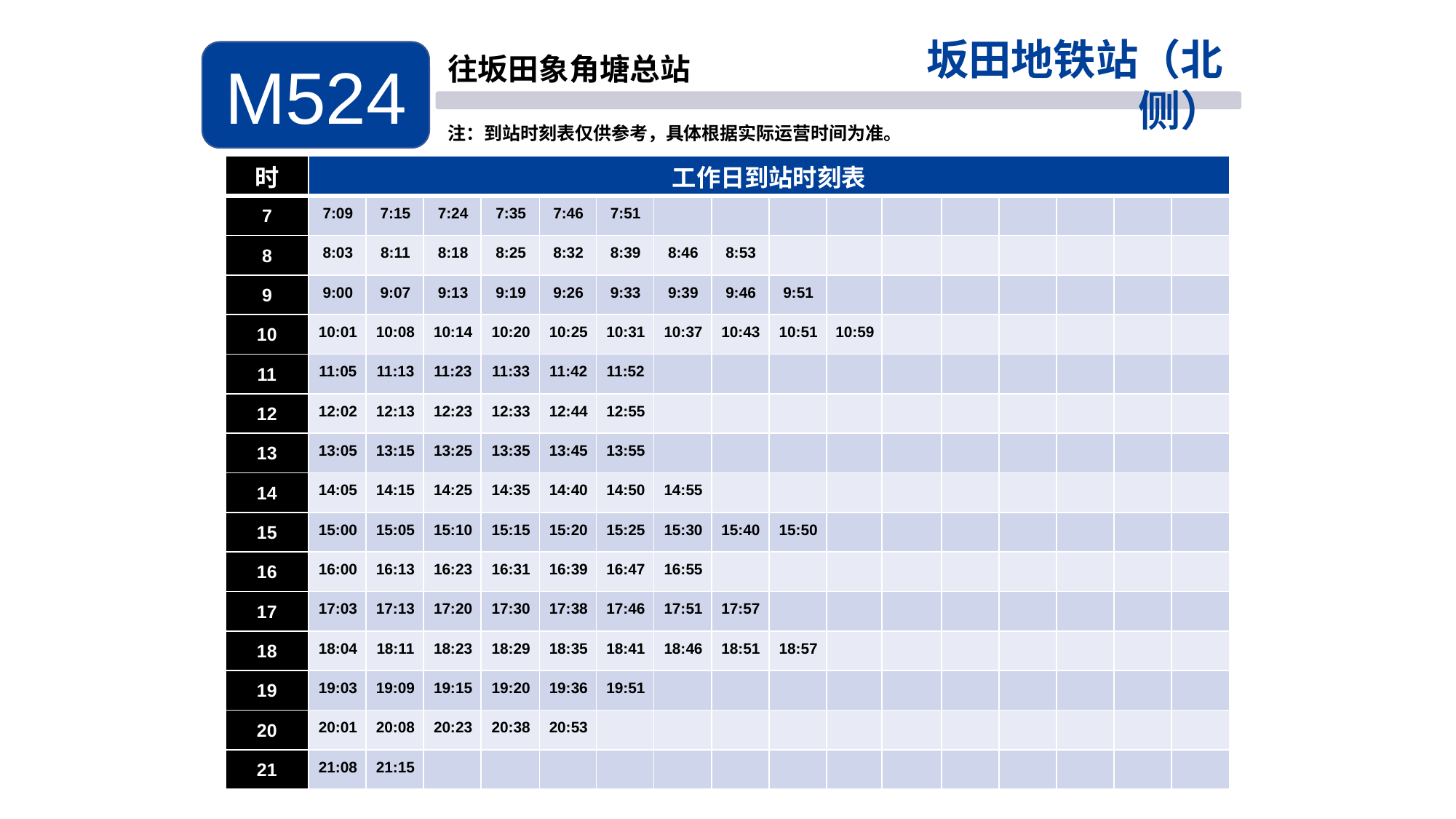

坂田地铁站（北侧）
M524
往坂田象角塘总站

注：到站时刻表仅供参考，具体根据实际运营时间为准。
| 时 | 工作日到站时刻表 |  |  |  |  |  |  |  |  |  |  |  |  |  |  |  |
| --- | --- | --- | --- | --- | --- | --- | --- | --- | --- | --- | --- | --- | --- | --- | --- | --- |
| 7 | 7:09 | 7:15 | 7:24 | 7:35 | 7:46 | 7:51 |  |  |  |  |  |  |  |  |  |  |
| 8 | 8:03 | 8:11 | 8:18 | 8:25 | 8:32 | 8:39 | 8:46 | 8:53 |  |  |  |  |  |  |  |  |
| 9 | 9:00 | 9:07 | 9:13 | 9:19 | 9:26 | 9:33 | 9:39 | 9:46 | 9:51 |  |  |  |  |  |  |  |
| 10 | 10:01 | 10:08 | 10:14 | 10:20 | 10:25 | 10:31 | 10:37 | 10:43 | 10:51 | 10:59 |  |  |  |  |  |  |
| 11 | 11:05 | 11:13 | 11:23 | 11:33 | 11:42 | 11:52 |  |  |  |  |  |  |  |  |  |  |
| 12 | 12:02 | 12:13 | 12:23 | 12:33 | 12:44 | 12:55 |  |  |  |  |  |  |  |  |  |  |
| 13 | 13:05 | 13:15 | 13:25 | 13:35 | 13:45 | 13:55 |  |  |  |  |  |  |  |  |  |  |
| 14 | 14:05 | 14:15 | 14:25 | 14:35 | 14:40 | 14:50 | 14:55 |  |  |  |  |  |  |  |  |  |
| 15 | 15:00 | 15:05 | 15:10 | 15:15 | 15:20 | 15:25 | 15:30 | 15:40 | 15:50 |  |  |  |  |  |  |  |
| 16 | 16:00 | 16:13 | 16:23 | 16:31 | 16:39 | 16:47 | 16:55 |  |  |  |  |  |  |  |  |  |
| 17 | 17:03 | 17:13 | 17:20 | 17:30 | 17:38 | 17:46 | 17:51 | 17:57 |  |  |  |  |  |  |  |  |
| 18 | 18:04 | 18:11 | 18:23 | 18:29 | 18:35 | 18:41 | 18:46 | 18:51 | 18:57 |  |  |  |  |  |  |  |
| 19 | 19:03 | 19:09 | 19:15 | 19:20 | 19:36 | 19:51 |  |  |  |  |  |  |  |  |  |  |
| 20 | 20:01 | 20:08 | 20:23 | 20:38 | 20:53 |  |  |  |  |  |  |  |  |  |  |  |
| 21 | 21:08 | 21:15 |  |  |  |  |  |  |  |  |  |  |  |  |  |  |